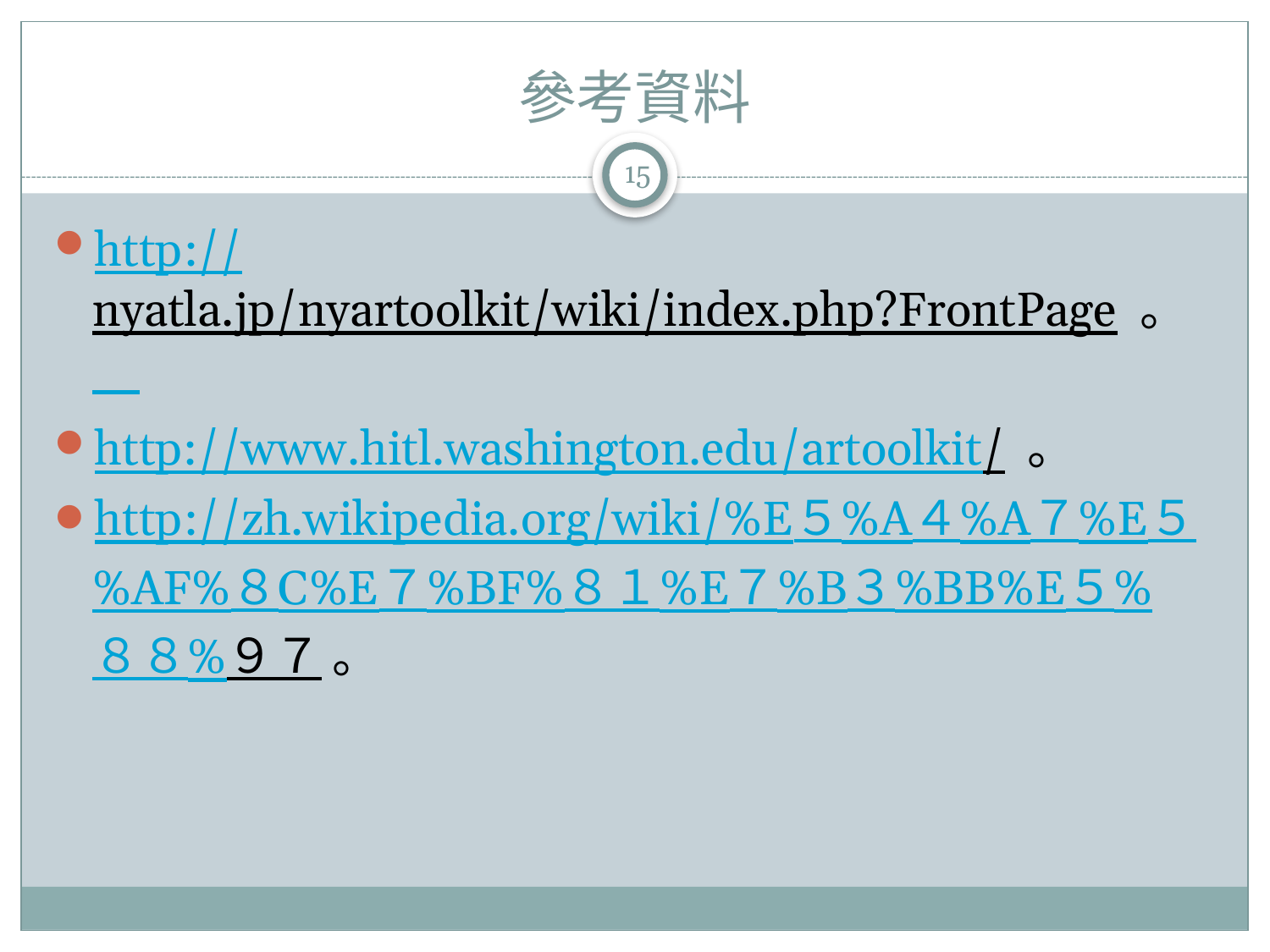

# 參考資料
15
http://nyatla.jp/nyartoolkit/wiki/index.php?FrontPage 。
http://www.hitl.washington.edu/artoolkit/ 。
http://zh.wikipedia.org/wiki/%E５%A４%A７%E５%AF%８C%E７%BF%８１%E７%B３%BB%E５%８８%９７ 。